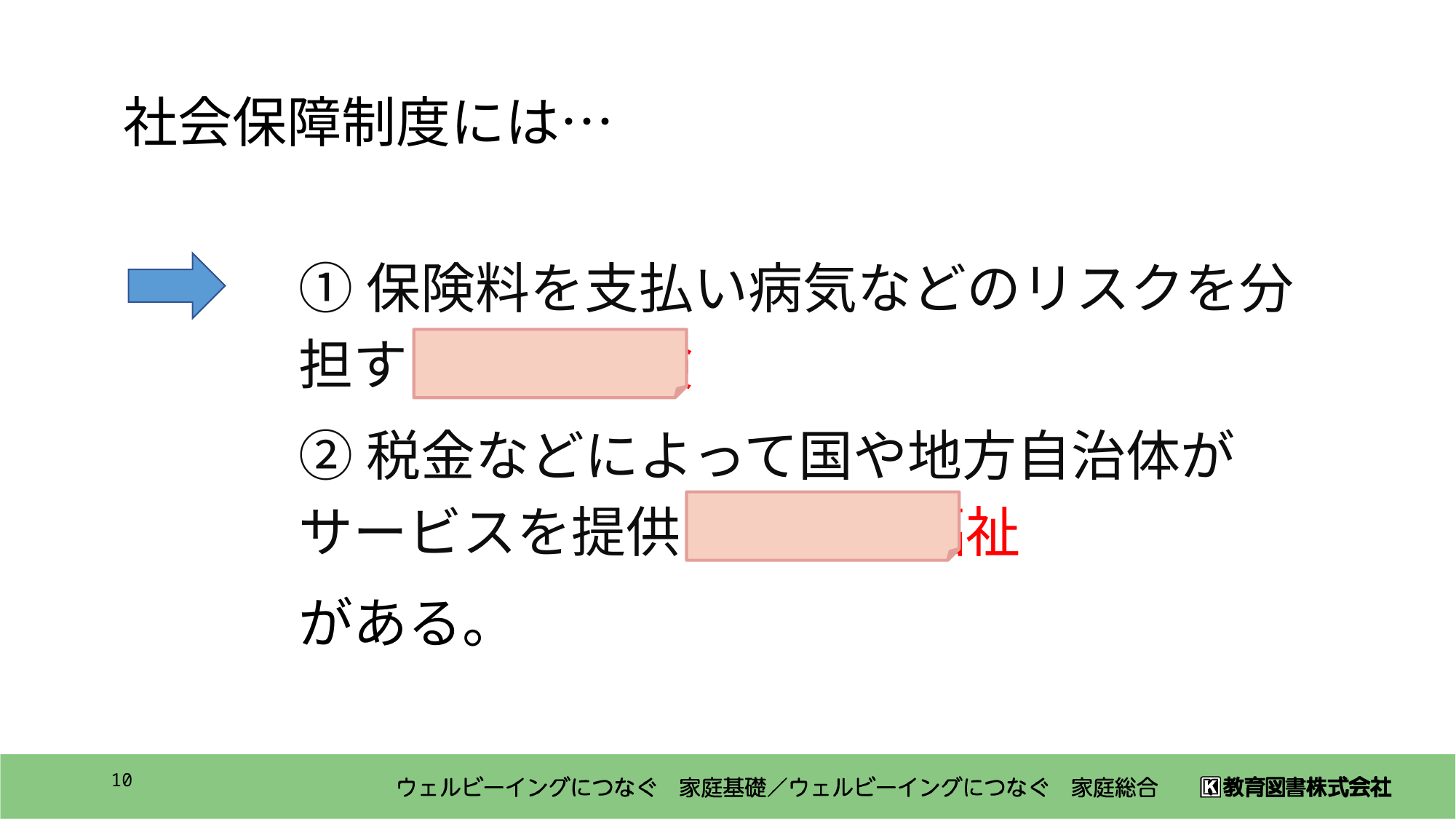

社会保障制度には…
①保険料を支払い病気などのリスクを分担する 社会保険
②税金などによって国や地方自治体がサービスを提供する 社会福祉
がある。

10